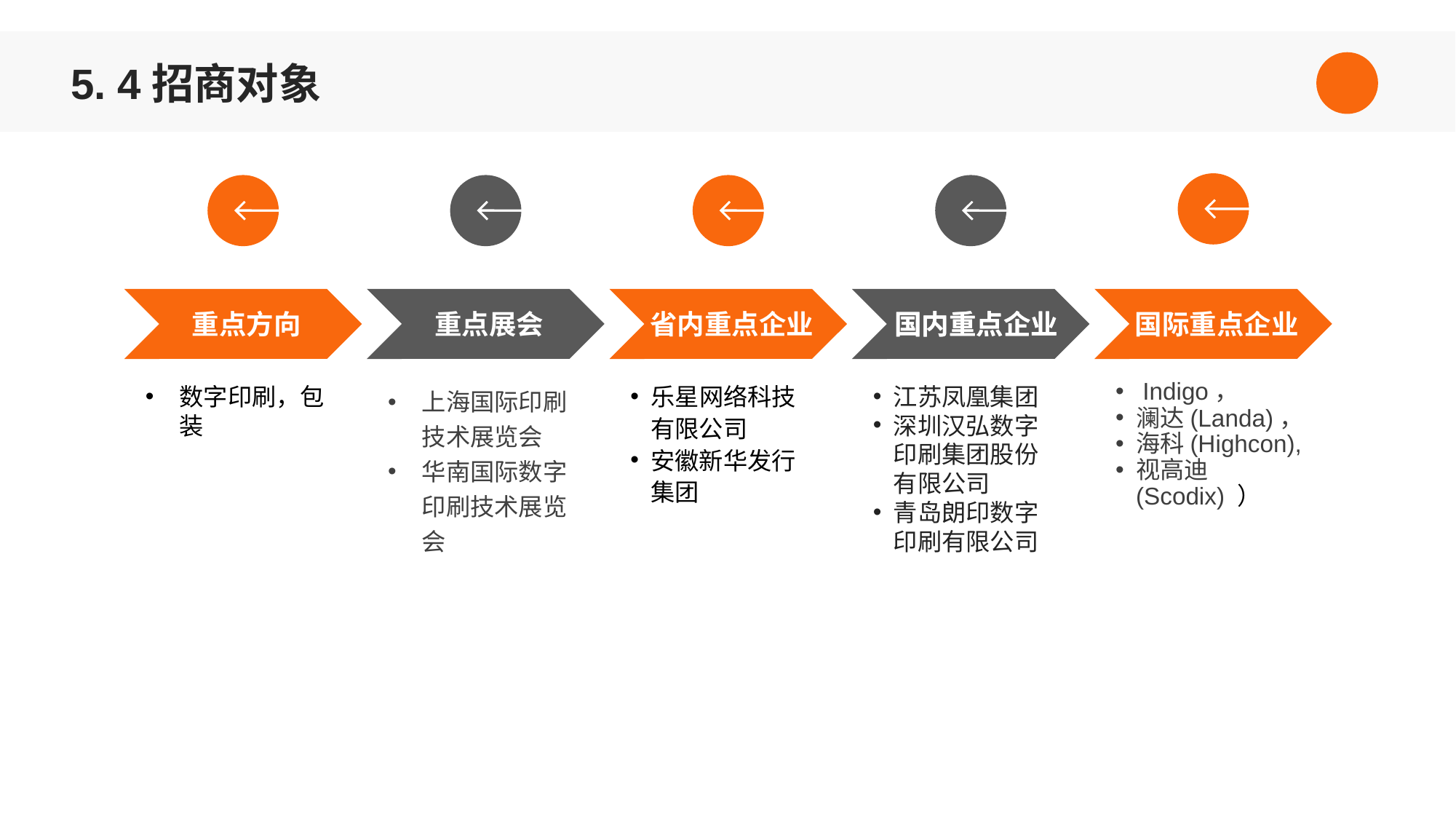

5. 4招商对象

重点方向
重点展会
省内重点企业
国内重点企业
国内重点企业
国际重点企业

乐星网络科技有限公司
安徽新华发行集团

 Indigo，
澜达(Landa)，
海科(Highcon),
视高迪(Scodix) ）
数字印刷，包装
上海国际印刷技术展览会
华南国际数字印刷技术展览会
江苏凤凰集团
深圳汉弘数字印刷集团股份有限公司
青岛朗印数字印刷有限公司